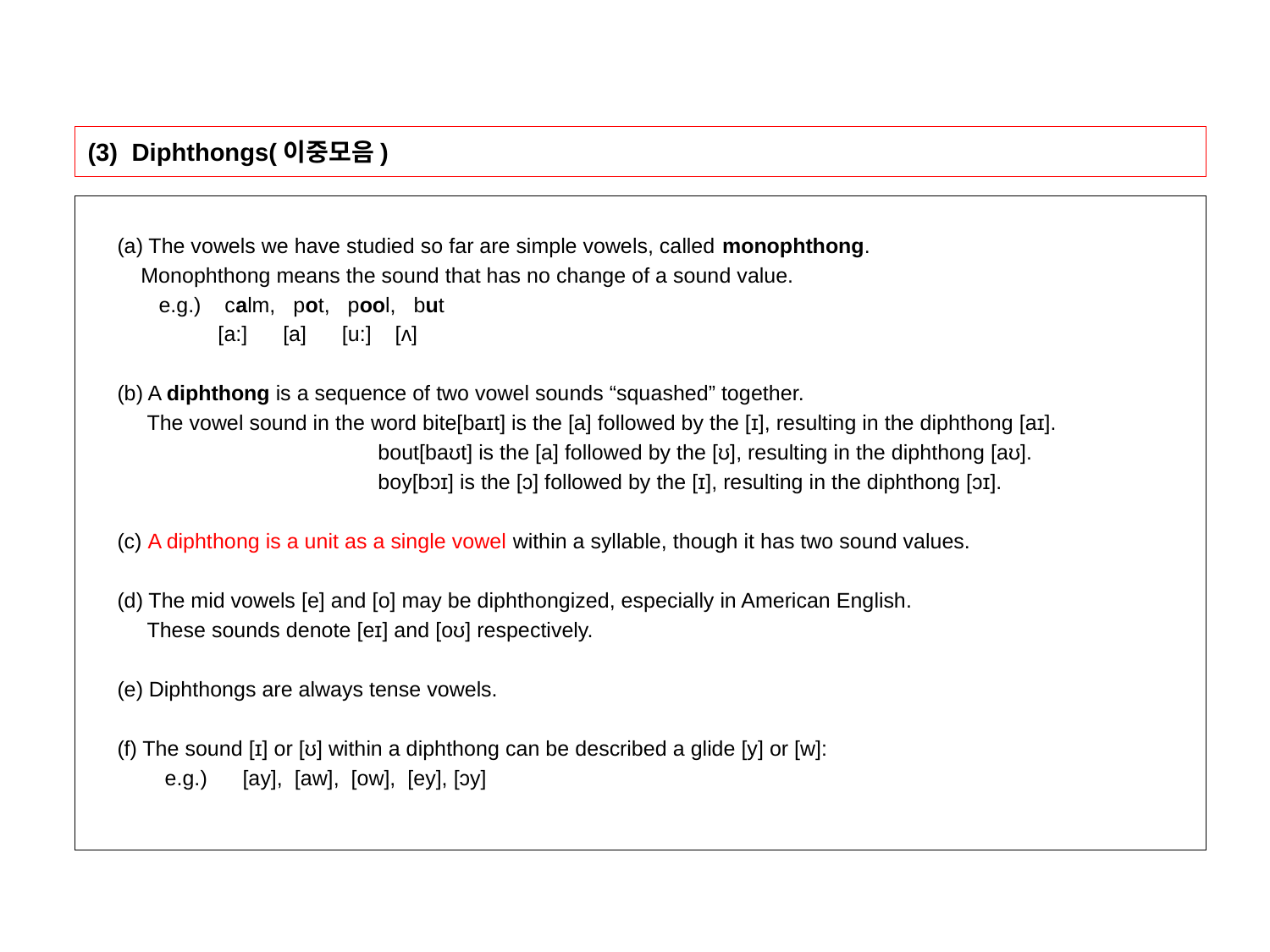

# (3)  Diphthongs(이중모음)

     (a) The vowels we have studied so far are simple vowels, called monophthong.
         Monophthong means the sound that has no change of a sound value.
            e.g.)    calm,   pot,   pool,   but
                      [a:]      [a]      [u:]    [ʌ]

     (b) A diphthong is a sequence of two vowel sounds “squashed” together.
          The vowel sound in the word bite[baɪt] is the [a] followed by the [ɪ], resulting in the diphthong [aɪ].
                                                 bout[baʊt] is the [a] followed by the [ʊ], resulting in the diphthong [aʊ].
                                                 boy[bɔɪ] is the [ɔ] followed by the [ɪ], resulting in the diphthong [ɔɪ].

     (c) A diphthong is a unit as a single vowel within a syllable, though it has two sound values.

     (d) The mid vowels [e] and [o] may be diphthongized, especially in American English.
          These sounds denote [eɪ] and [oʊ] respectively.

     (e) Diphthongs are always tense vowels.

     (f) The sound [ɪ] or [ʊ] within a diphthong can be described a glide [y] or [w]:
             e.g.)      [ay],  [aw],  [ow],  [ey], [ɔy]